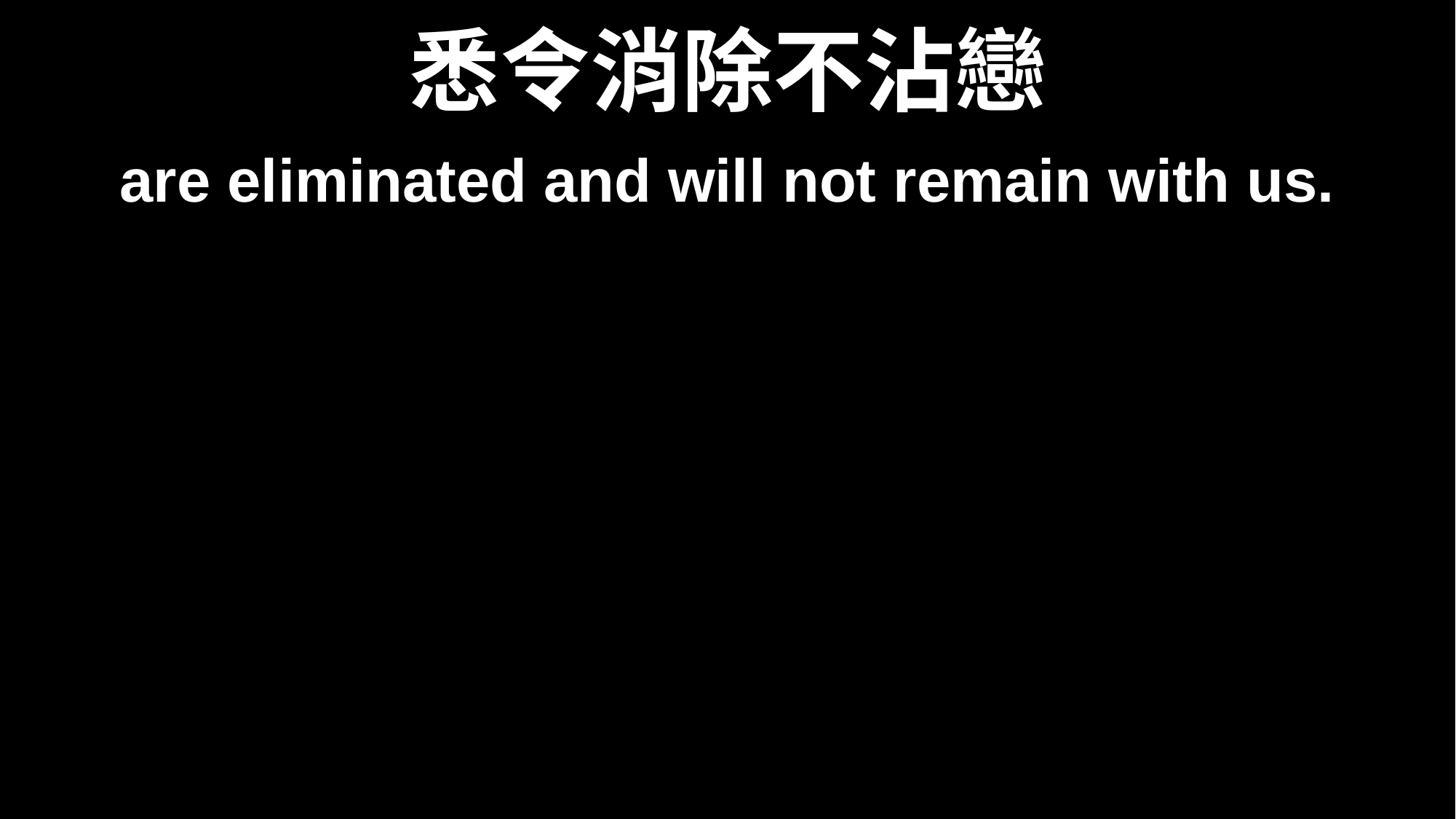

# 悉令消除不沾戀
are eliminated and will not remain with us.